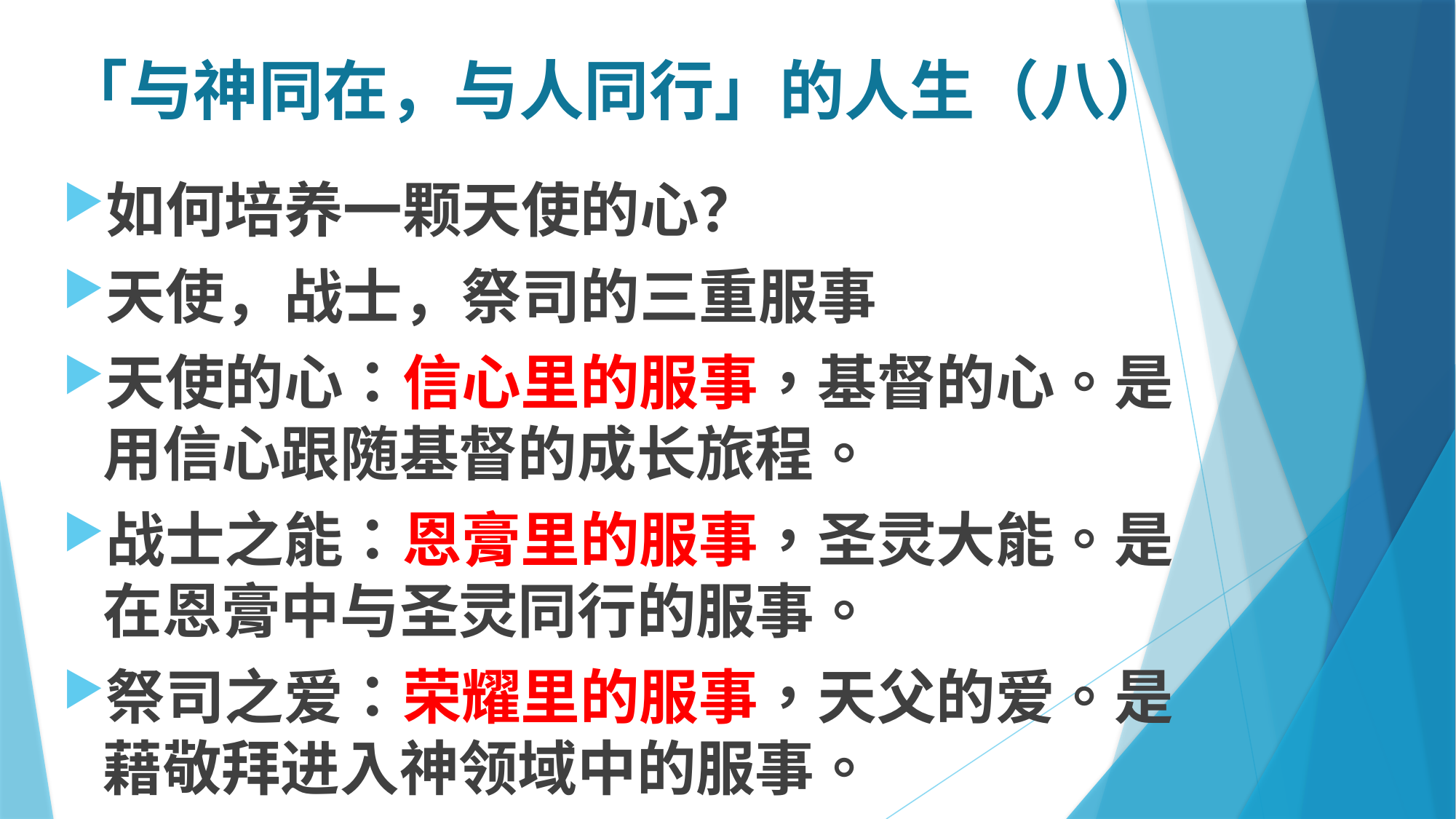

# 「与神同在，与人同行」的人生（八）
如何培养一颗天使的心？
天使，战士，祭司的三重服事
天使的心：信心里的服事，基督的心。是用信心跟随基督的成长旅程。
战士之能：恩膏里的服事，圣灵大能。是在恩膏中与圣灵同行的服事。
祭司之爱：荣耀里的服事，天父的爱。是藉敬拜进入神领域中的服事。